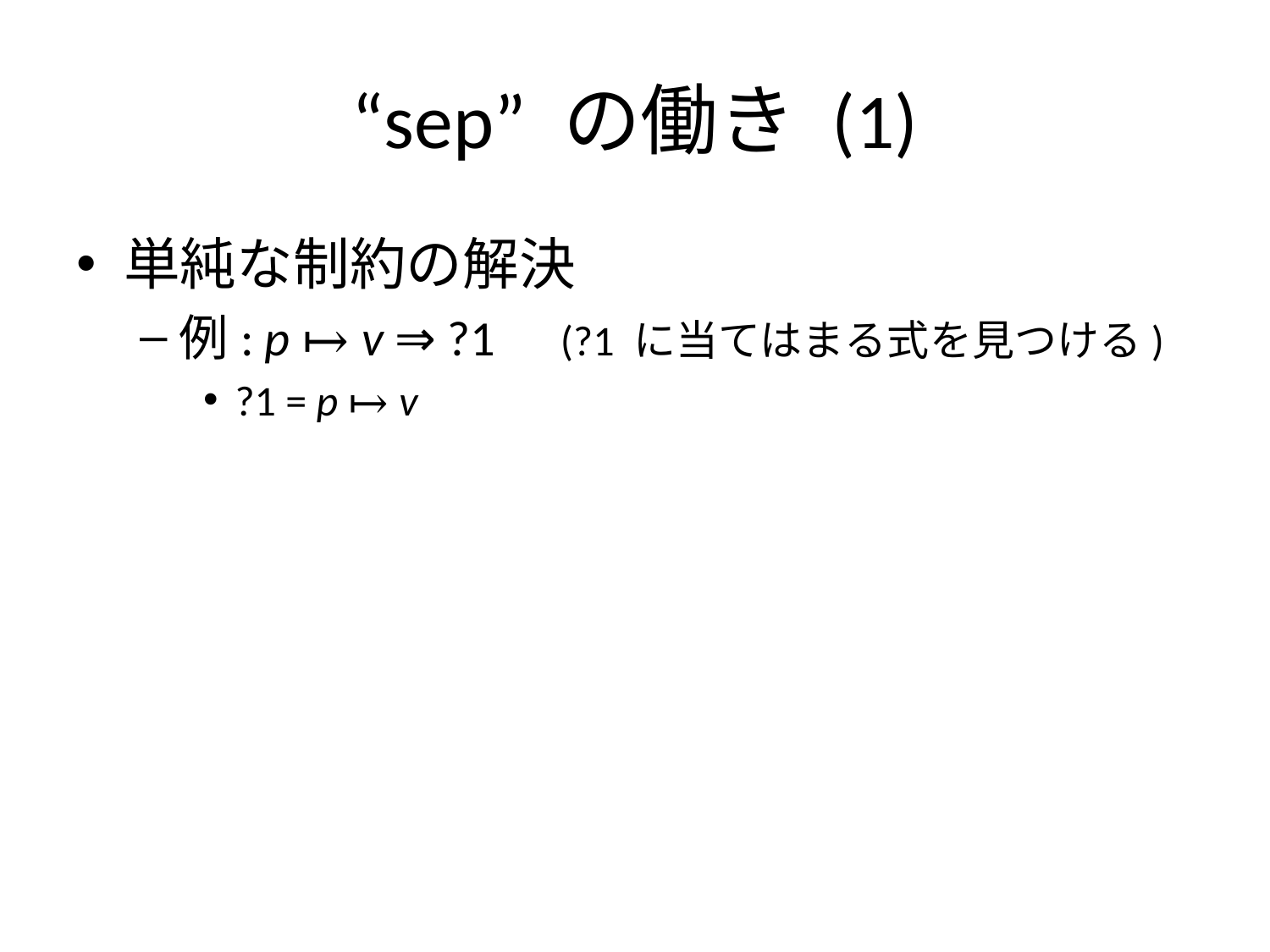

# “sep” の働き (1)
単純な制約の解決
例: p ↦ v ⇒ ?1	(?1 に当てはまる式を見つける)
?1 = p ↦ v